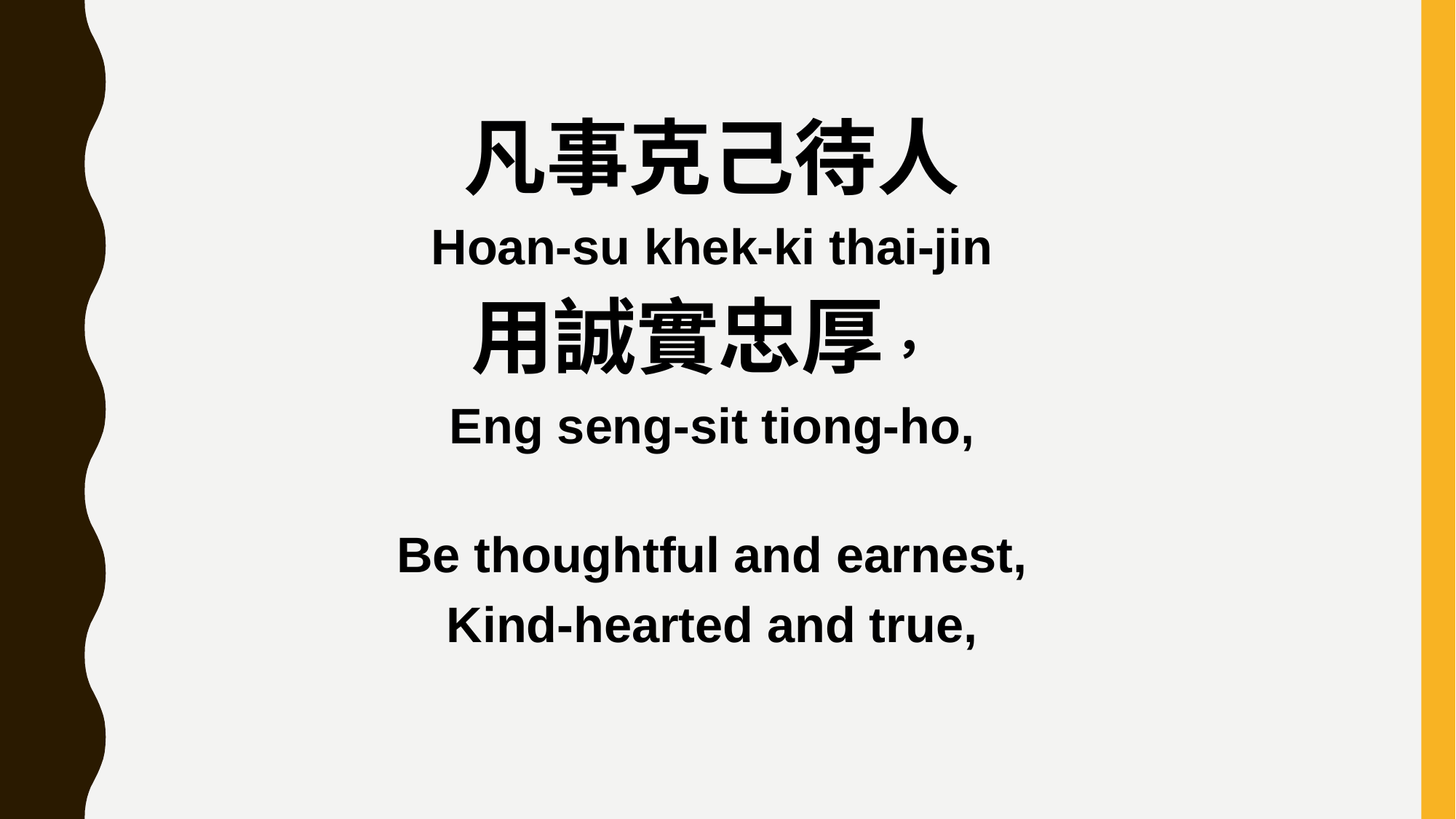

凡事克己待人
Hoan-su khek-ki thai-jin
用誠實忠厚，
Eng seng-sit tiong-ho,

Be thoughtful and earnest,
Kind-hearted and true,